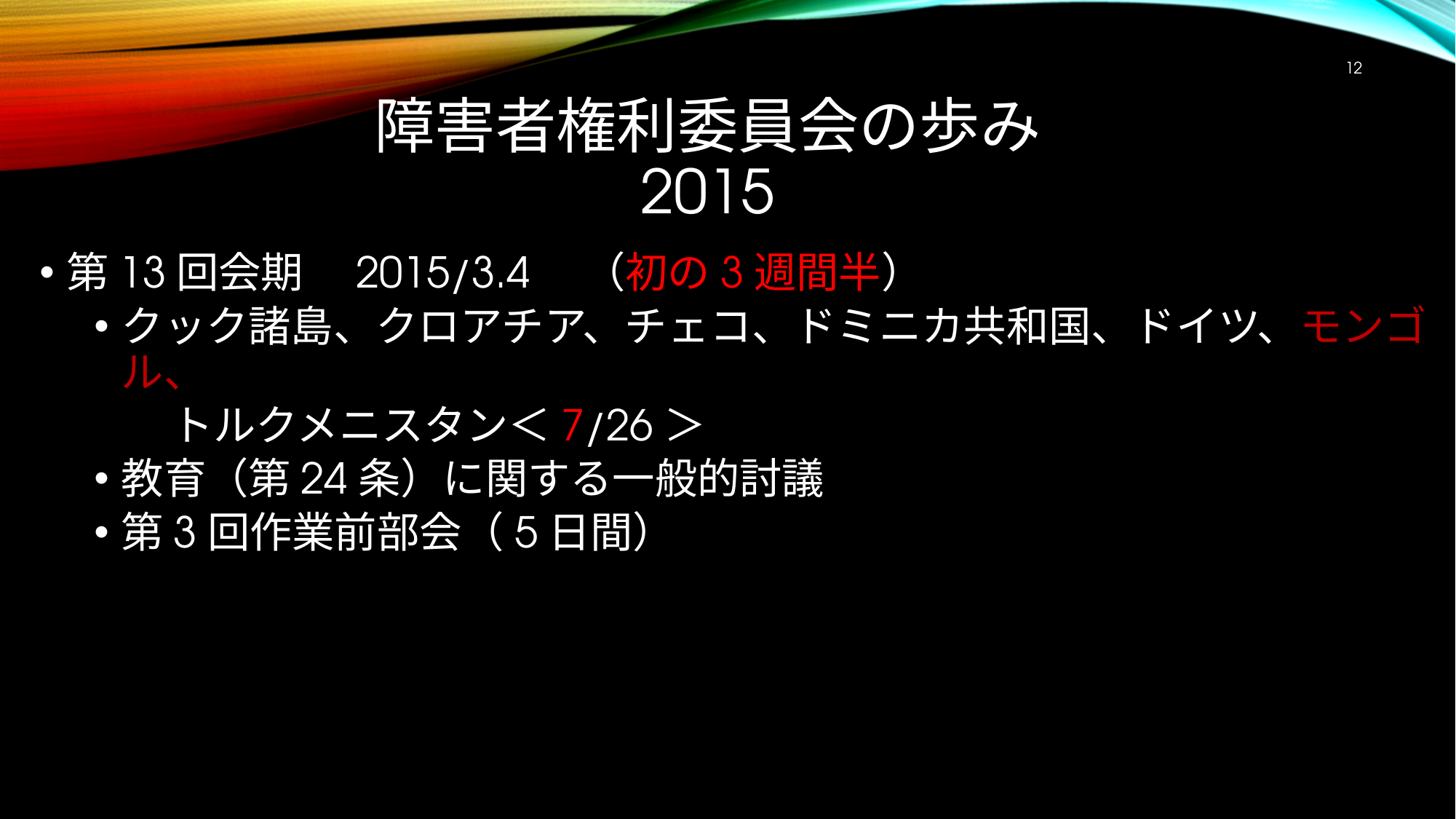

12
# 障害者権利委員会の歩み 2015
第13回会期　2015/3.4　（初の3週間半）
クック諸島、クロアチア、チェコ、ドミニカ共和国、ドイツ、モンゴル、
　　トルクメニスタン＜7/26＞
教育（第24条）に関する一般的討議
第3回作業前部会（5日間）